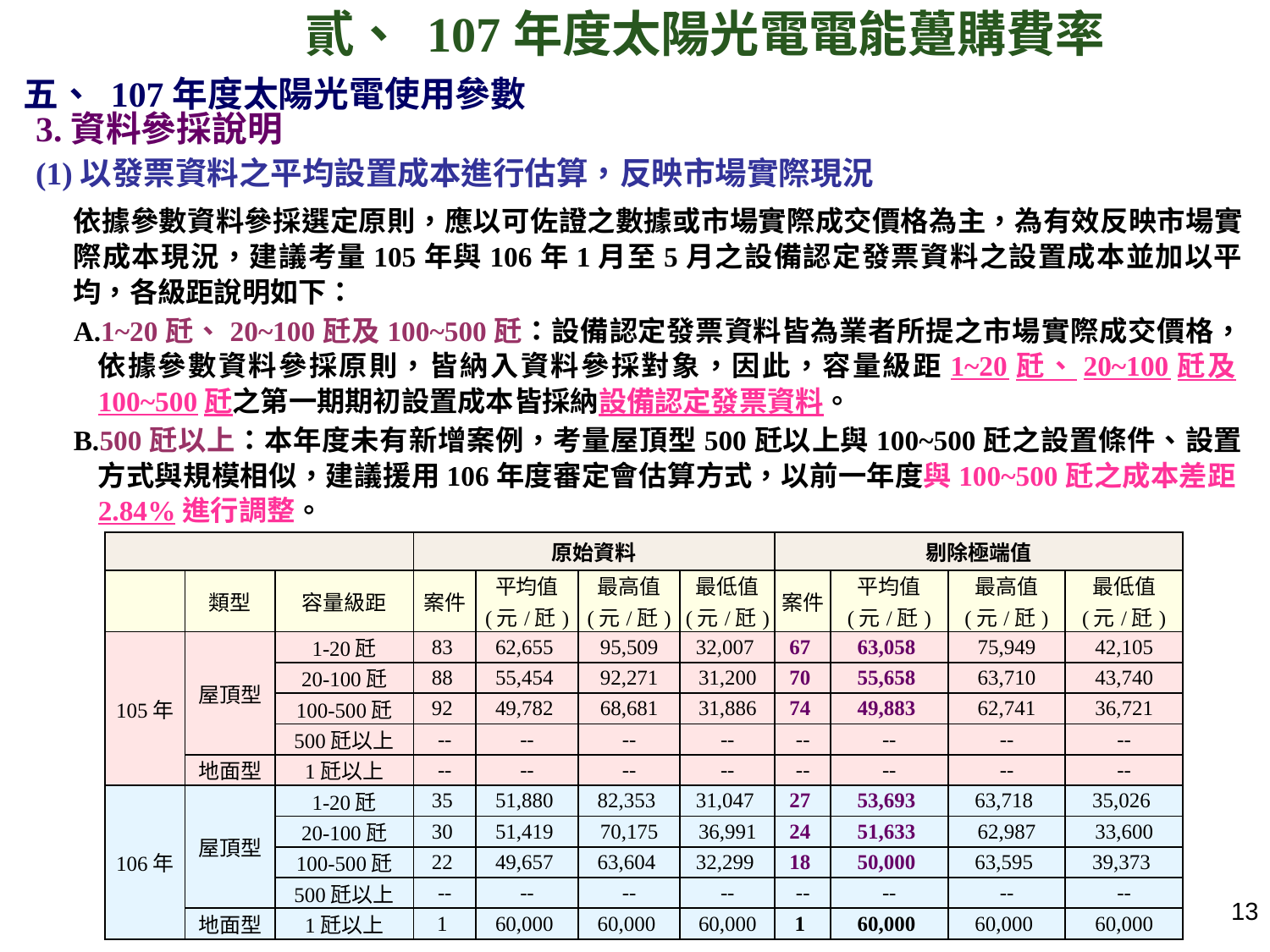

貳、 107年度太陽光電電能躉購費率
五、 107年度太陽光電使用參數
3.資料參採說明
(1)以發票資料之平均設置成本進行估算，反映市場實際現況
依據參數資料參採選定原則，應以可佐證之數據或市場實際成交價格為主，為有效反映市場實際成本現況，建議考量105年與106年1月至5月之設備認定發票資料之設置成本並加以平均，各級距說明如下：
A.1~20瓩、20~100瓩及100~500瓩：設備認定發票資料皆為業者所提之市場實際成交價格，依據參數資料參採原則，皆納入資料參採對象，因此，容量級距1~20瓩、20~100瓩及100~500瓩之第一期期初設置成本皆採納設備認定發票資料。
B.500瓩以上：本年度未有新增案例，考量屋頂型500瓩以上與100~500瓩之設置條件、設置方式與規模相似，建議援用106年度審定會估算方式，以前一年度與100~500瓩之成本差距2.84%進行調整。
|  |  |  | 原始資料 |  |  |  | 剔除極端值 |  |  |  |
| --- | --- | --- | --- | --- | --- | --- | --- | --- | --- | --- |
|  | 類型 | 容量級距 | 案件 | 平均值 (元/瓩) | 最高值 (元/瓩) | 最低值 (元/瓩) | 案件 | 平均值 (元/瓩) | 最高值 (元/瓩) | 最低值 (元/瓩) |
| 105年 | 屋頂型 | 1-20瓩 | 83 | 62,655 | 95,509 | 32,007 | 67 | 63,058 | 75,949 | 42,105 |
|  |  | 20-100瓩 | 88 | 55,454 | 92,271 | 31,200 | 70 | 55,658 | 63,710 | 43,740 |
|  |  | 100-500瓩 | 92 | 49,782 | 68,681 | 31,886 | 74 | 49,883 | 62,741 | 36,721 |
|  |  | 500瓩以上 | -- | -- | -- | -- | -- | -- | -- | -- |
|  | 地面型 | 1瓩以上 | -- | -- | -- | -- | -- | -- | -- | -- |
| 106年 | 屋頂型 | 1-20瓩 | 35 | 51,880 | 82,353 | 31,047 | 27 | 53,693 | 63,718 | 35,026 |
|  |  | 20-100瓩 | 30 | 51,419 | 70,175 | 36,991 | 24 | 51,633 | 62,987 | 33,600 |
|  |  | 100-500瓩 | 22 | 49,657 | 63,604 | 32,299 | 18 | 50,000 | 63,595 | 39,373 |
|  |  | 500瓩以上 | -- | -- | -- | -- | -- | -- | -- | -- |
|  | 地面型 | 1瓩以上 | 1 | 60,000 | 60,000 | 60,000 | 1 | 60,000 | 60,000 | 60,000 |
13